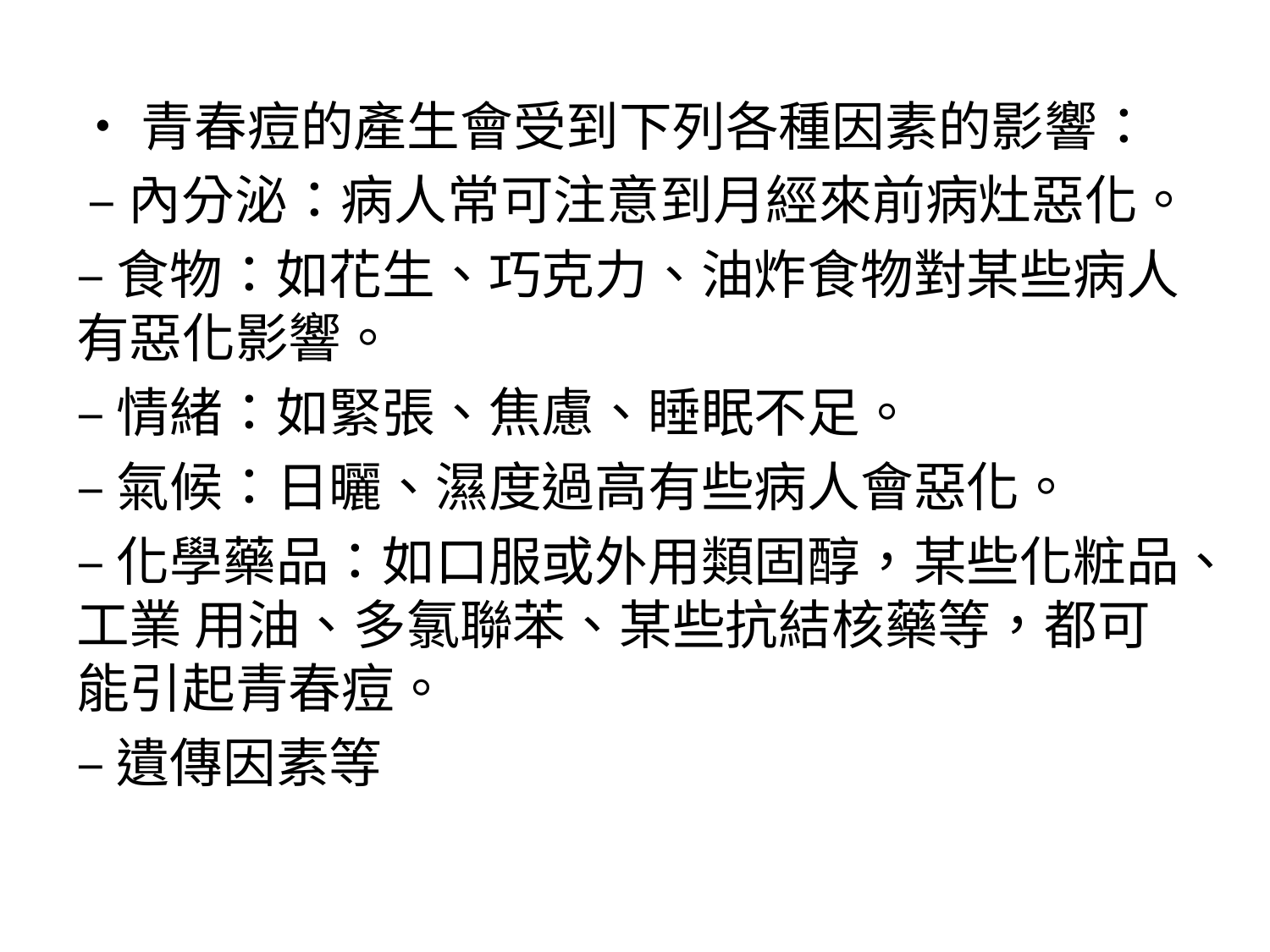

•青春痘的產生會受到下列各種因素的影響：
 –內分泌：病人常可注意到月經來前病灶惡化。
–食物：如花生、巧克力、油炸食物對某些病人有惡化影響。
–情緒：如緊張、焦慮、睡眠不足。
–氣候：日曬、濕度過高有些病人會惡化。
–化學藥品：如口服或外用類固醇，某些化粧品、工業 用油、多氯聯苯、某些抗結核藥等，都可能引起青春痘。
–遺傳因素等